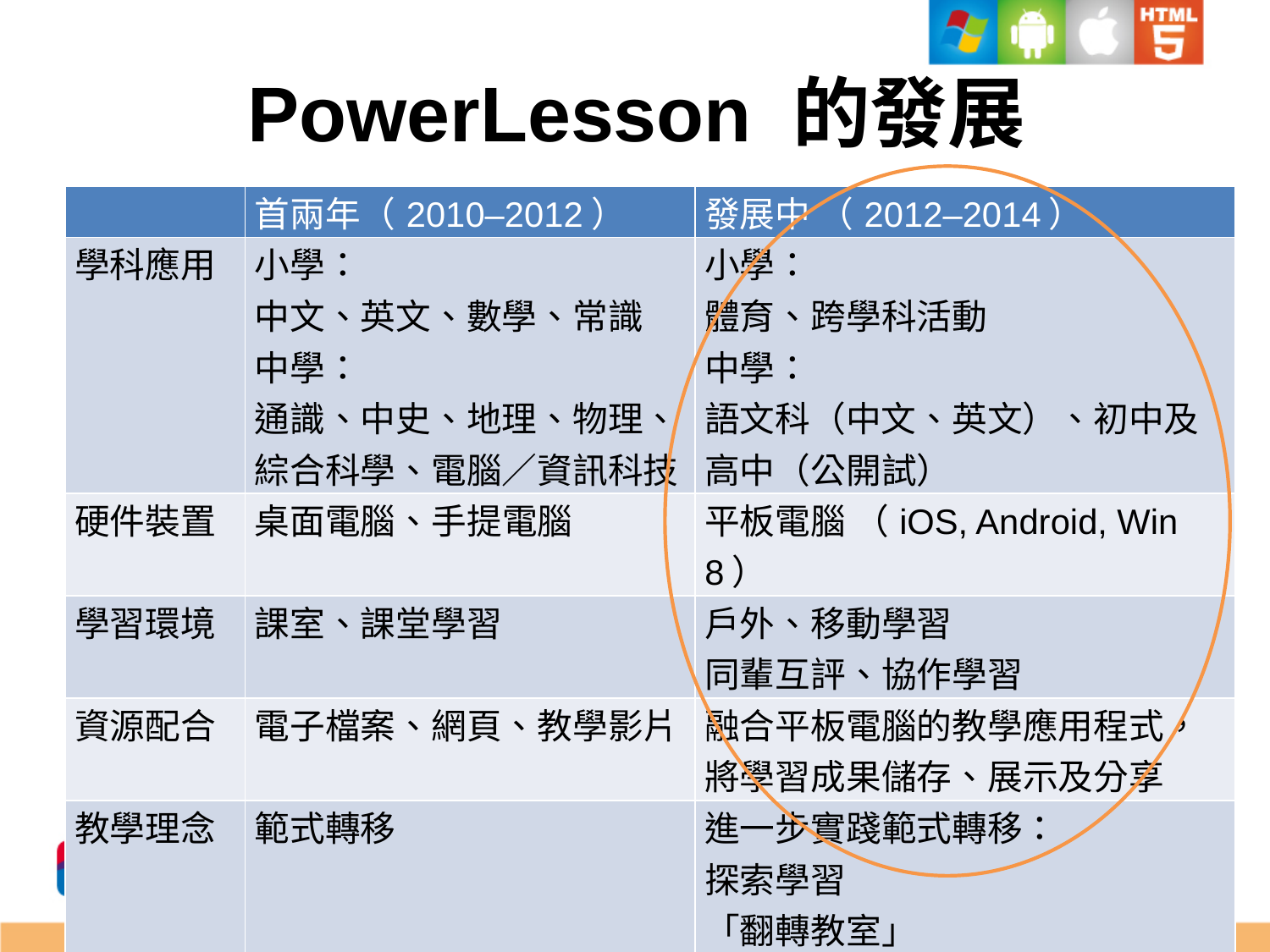

# PowerLesson 的發展

|  | 首兩年（2010–2012） | 發展中 （2012–2014） |
| --- | --- | --- |
| 學科應用 | 小學： 中文、英文、數學、常識 中學： 通識、中史、地理、物理、 綜合科學、電腦／資訊科技 | 小學： 體育、跨學科活動 中學： 語文科（中文、英文）、初中及高中（公開試） |
| 硬件裝置 | 桌面電腦、手提電腦 | 平板電腦 （iOS, Android, Win 8） |
| 學習環境 | 課室、課堂學習 | 戶外、移動學習 同輩互評、協作學習 |
| 資源配合 | 電子檔案、網頁、教學影片 | 融合平板電腦的教學應用程式，將學習成果儲存、展示及分享 |
| 教學理念 | 範式轉移 | 進一步實踐範式轉移： 探索學習 「翻轉教室」 |